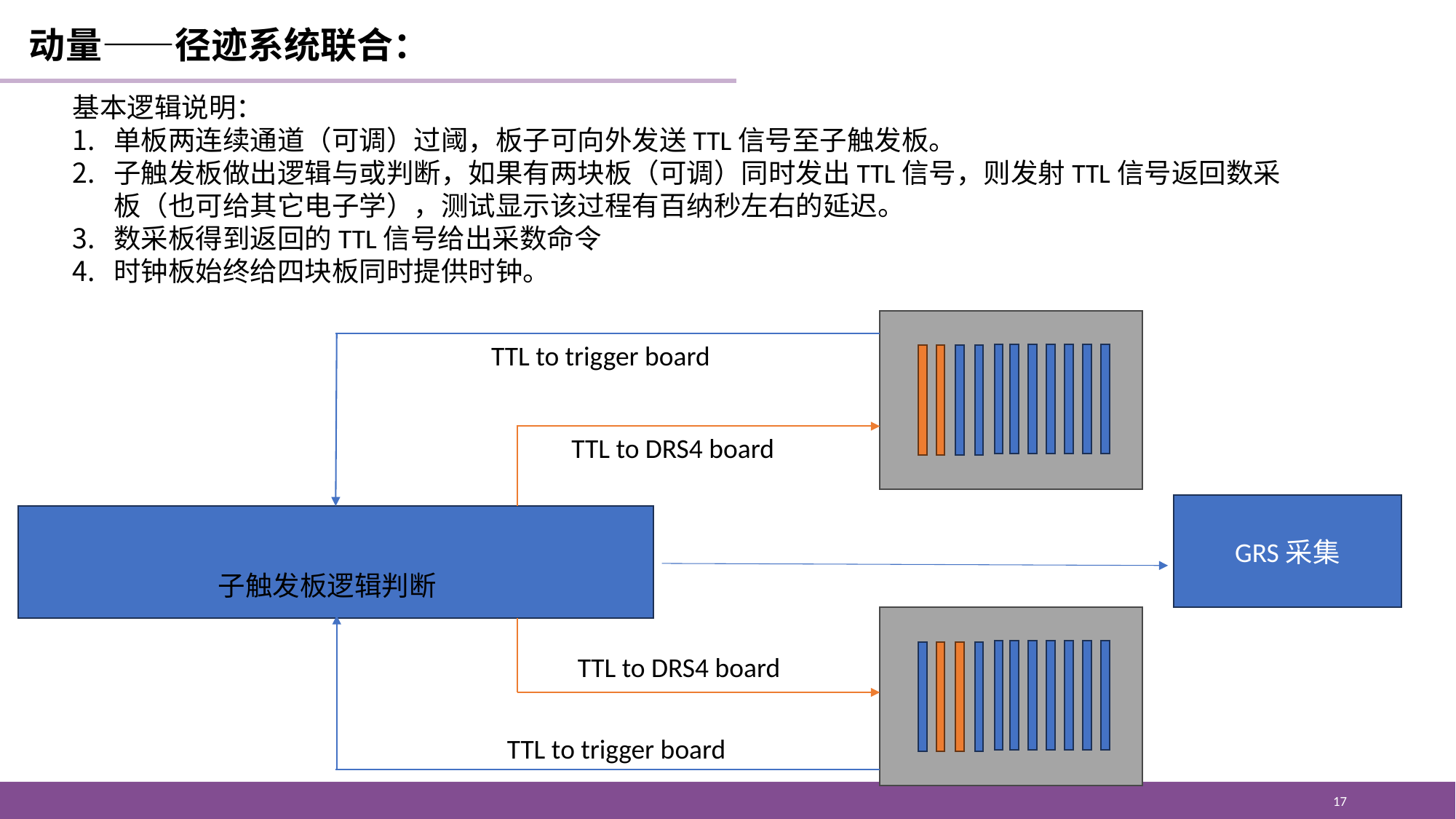

# 动量——径迹系统联合：
基本逻辑说明：
单板两连续通道（可调）过阈，板子可向外发送TTL信号至子触发板。
子触发板做出逻辑与或判断，如果有两块板（可调）同时发出TTL信号，则发射TTL信号返回数采板（也可给其它电子学），测试显示该过程有百纳秒左右的延迟。
数采板得到返回的TTL信号给出采数命令
时钟板始终给四块板同时提供时钟。

TTL to trigger board

TTL to DRS4 board
GRS采集

子触发板逻辑判断

TTL to DRS4 board
TTL to trigger board